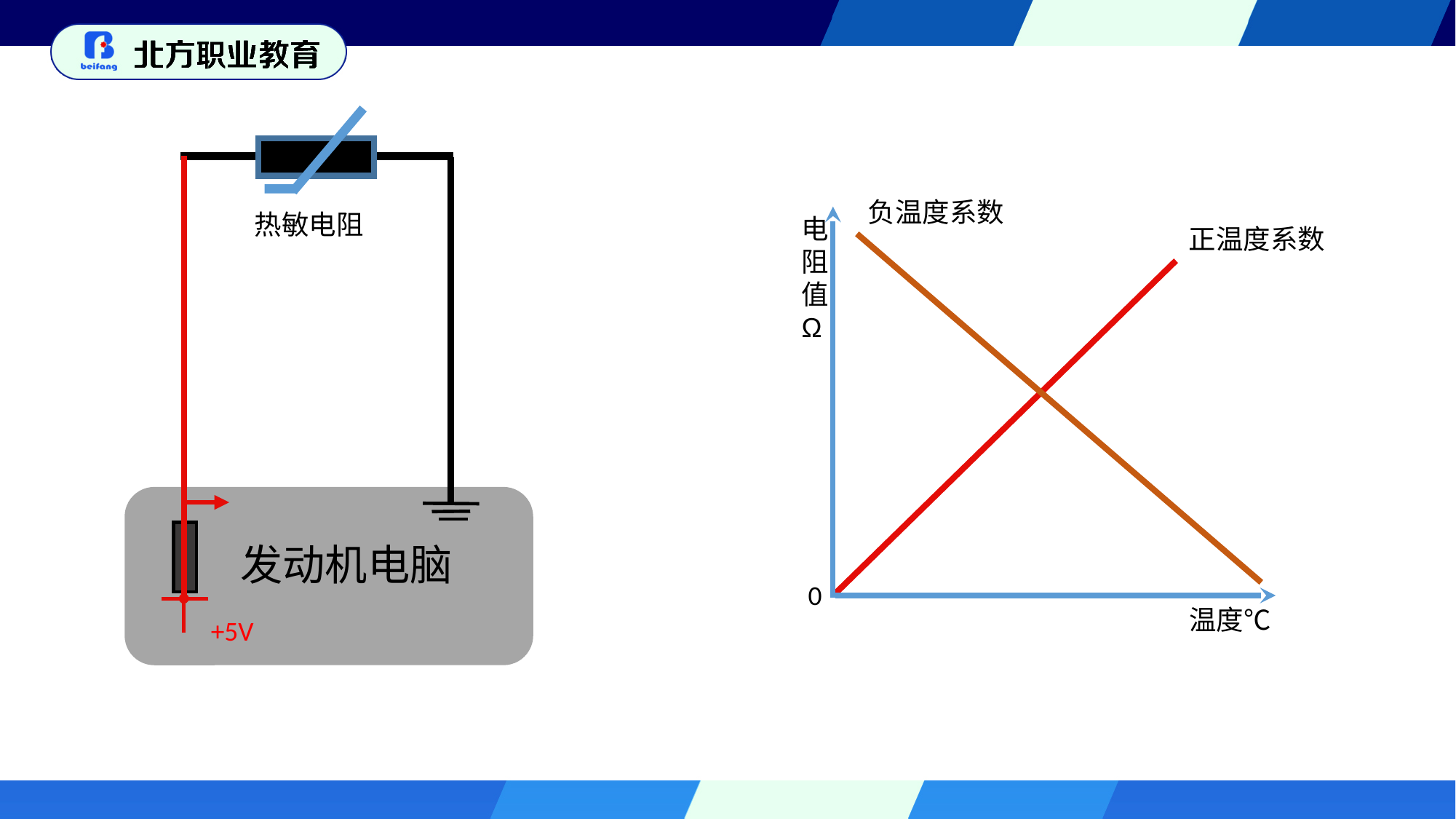

负温度系数
热敏电阻
电
阻
值
Ω
0
温度℃
正温度系数

发动机电脑
+5V